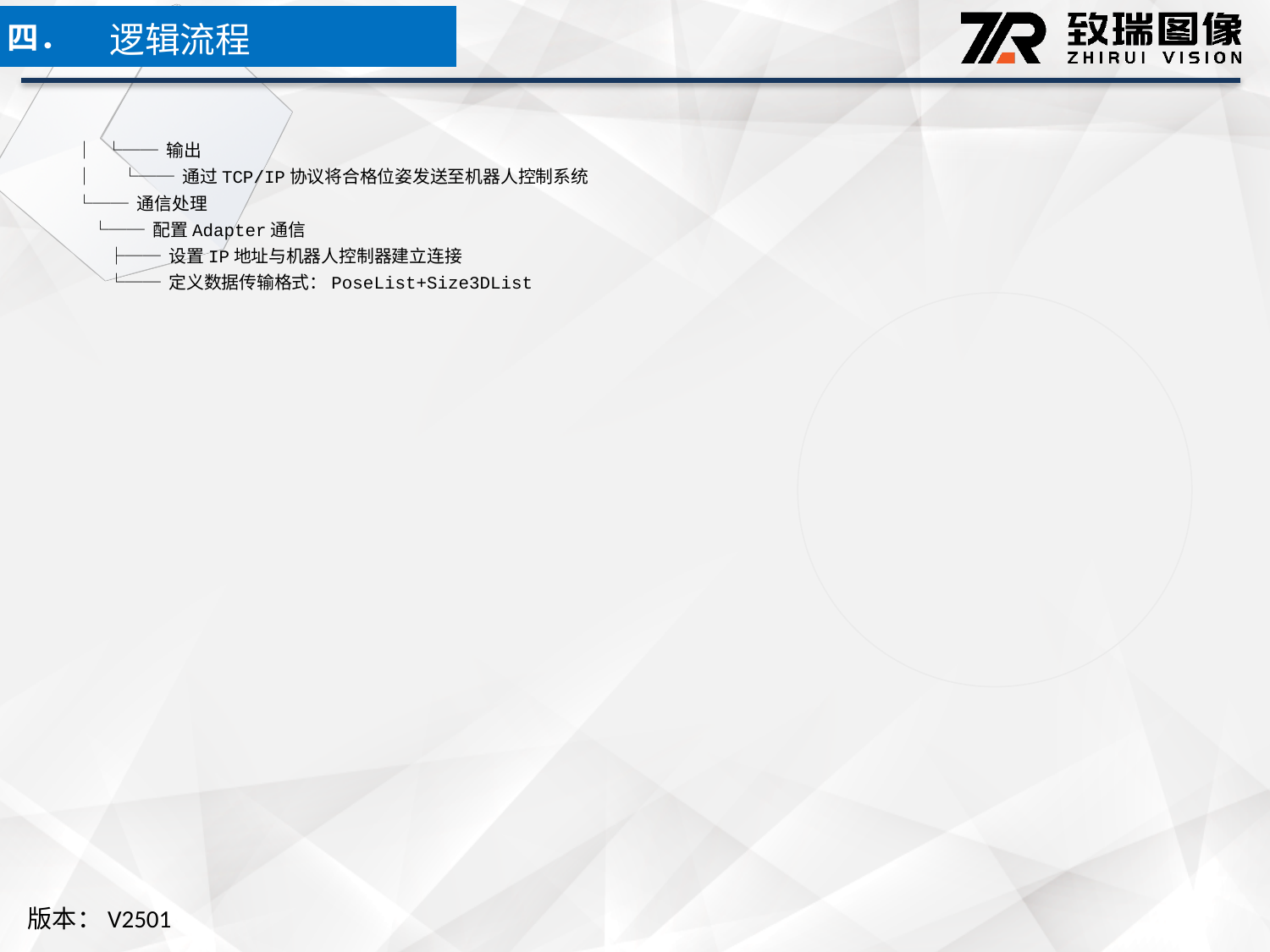

逻辑流程
四．

│   └── 输出
│       └── 通过TCP/IP协议将合格位姿发送至机器人控制系统
└── 通信处理
    └── 配置Adapter通信
        ├── 设置IP地址与机器人控制器建立连接
        └── 定义数据传输格式：PoseList+Size3DList